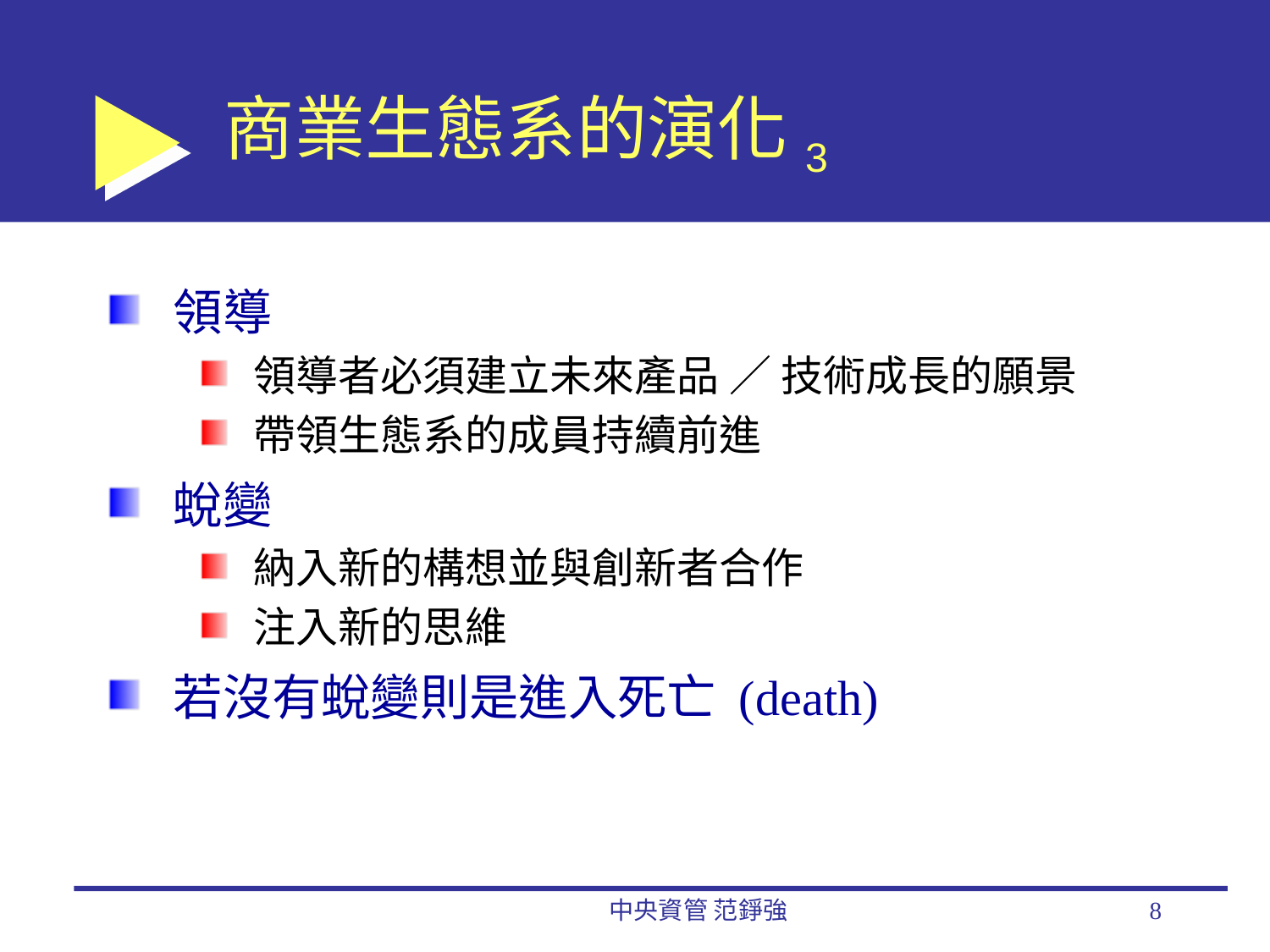

# 商業生態系的演化3
領導
領導者必須建立未來產品 ∕ 技術成長的願景
帶領生態系的成員持續前進
蛻變
納入新的構想並與創新者合作
注入新的思維
若沒有蛻變則是進入死亡 (death)

中央資管 范錚強
8